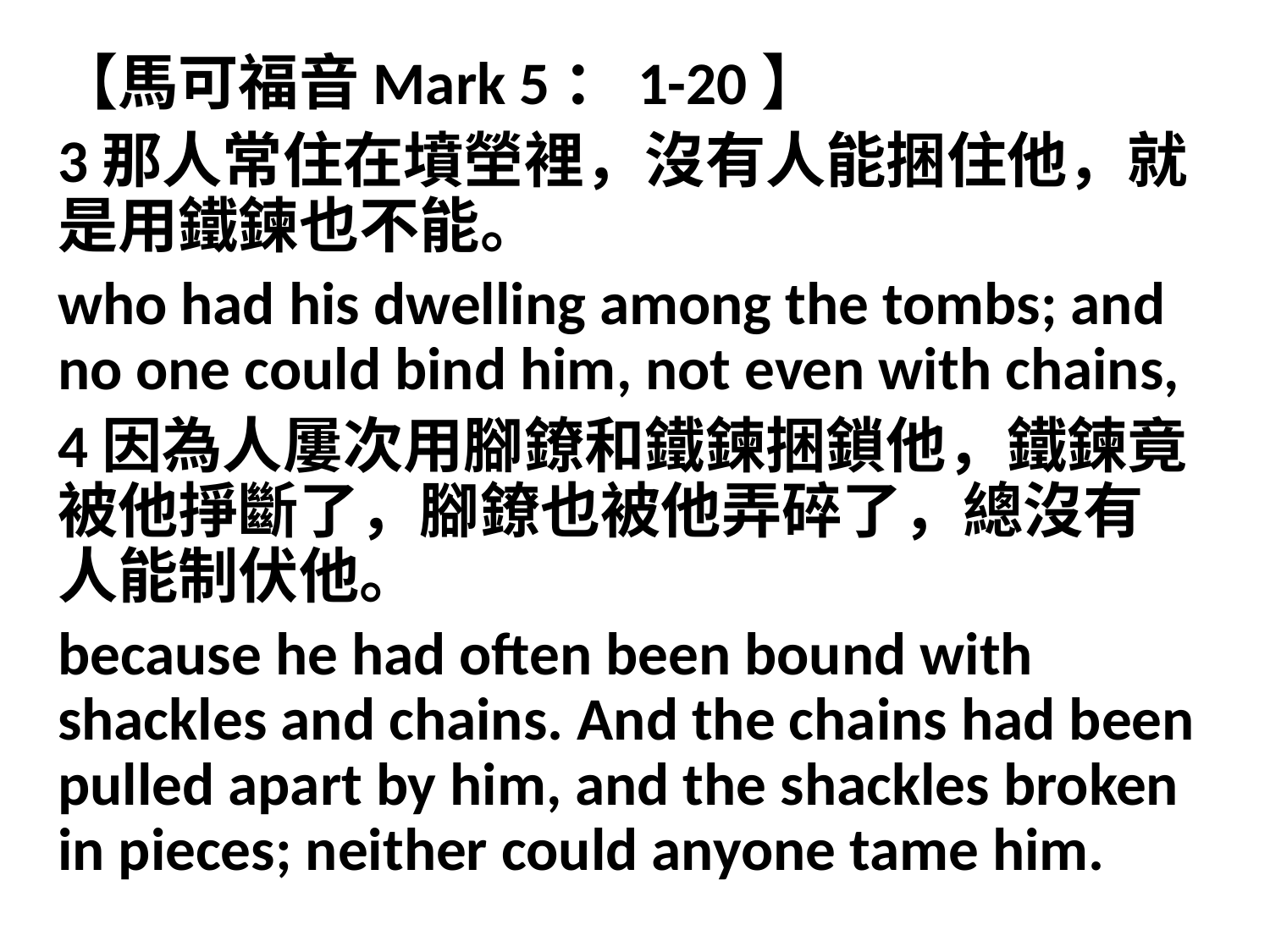

【馬可福音Mark 5：1-20】
3那人常住在墳塋裡，沒有人能捆住他，就是用鐵鍊也不能。
who had his dwelling among the tombs; and no one could bind him, not even with chains,
4因為人屢次用腳鐐和鐵鍊捆鎖他，鐵鍊竟被他掙斷了，腳鐐也被他弄碎了，總沒有人能制伏他。
because he had often been bound with shackles and chains. And the chains had been pulled apart by him, and the shackles broken in pieces; neither could anyone tame him.